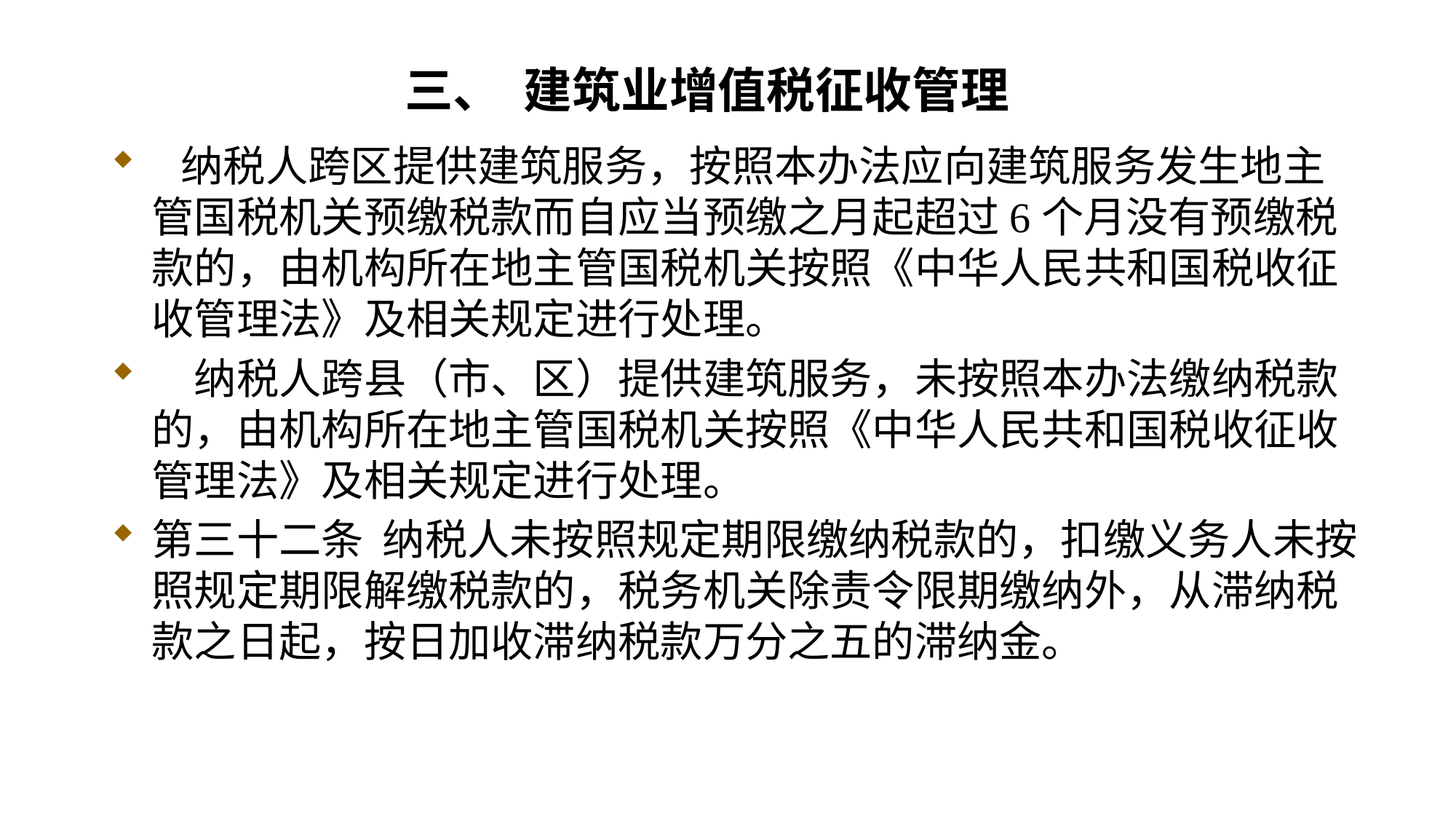

# 三、  建筑业增值税征收管理
  纳税人跨区提供建筑服务，按照本办法应向建筑服务发生地主管国税机关预缴税款而自应当预缴之月起超过6个月没有预缴税款的，由机构所在地主管国税机关按照《中华人民共和国税收征收管理法》及相关规定进行处理。
　纳税人跨县（市、区）提供建筑服务，未按照本办法缴纳税款的，由机构所在地主管国税机关按照《中华人民共和国税收征收管理法》及相关规定进行处理。
第三十二条  纳税人未按照规定期限缴纳税款的，扣缴义务人未按照规定期限解缴税款的，税务机关除责令限期缴纳外，从滞纳税款之日起，按日加收滞纳税款万分之五的滞纳金。